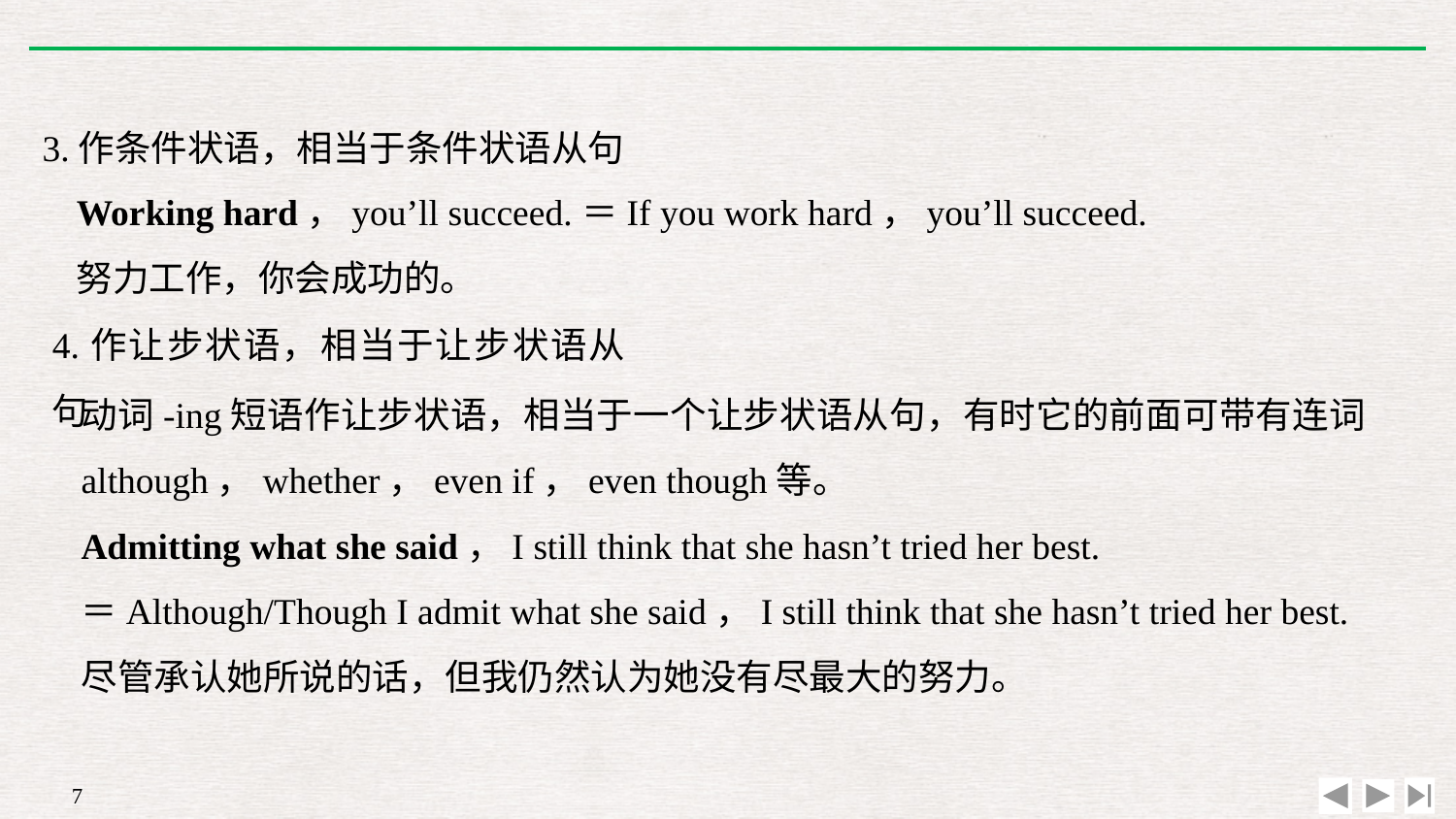

3.作条件状语，相当于条件状语从句
Working hard，you’ll succeed.＝If you work hard，you’ll succeed.
努力工作，你会成功的。
4.作让步状语，相当于让步状语从句
动词-ing短语作让步状语，相当于一个让步状语从句，有时它的前面可带有连词although，whether，even if，even though等。
Admitting what she said，I still think that she hasn’t tried her best.
＝Although/Though I admit what she said，I still think that she hasn’t tried her best.
尽管承认她所说的话，但我仍然认为她没有尽最大的努力。